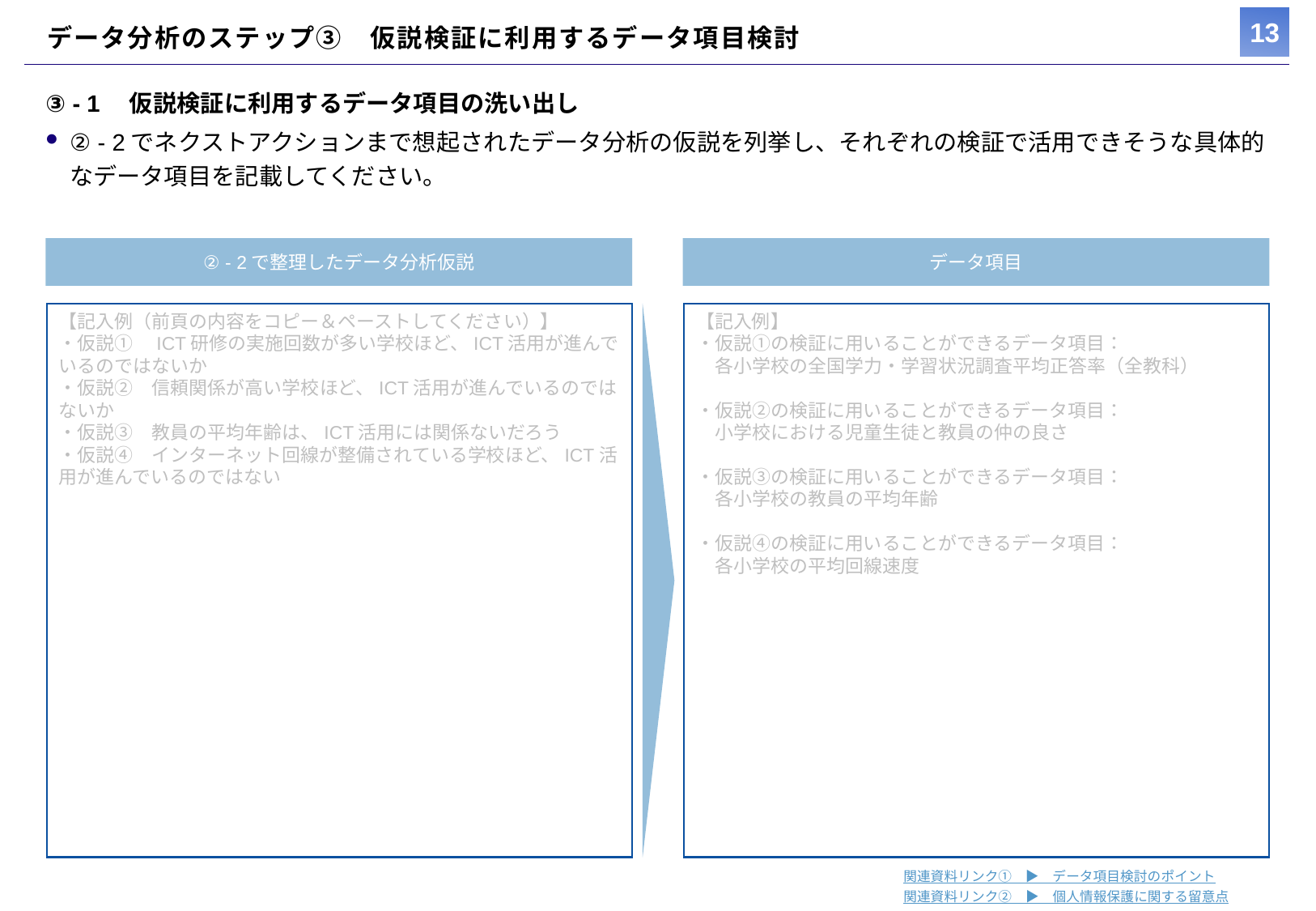

# データ分析のステップ③　仮説検証に利用するデータ項目検討
③ - 1　仮説検証に利用するデータ項目の洗い出し
② - 2でネクストアクションまで想起されたデータ分析の仮説を列挙し、それぞれの検証で活用できそうな具体的なデータ項目を記載してください。
② - 2で整理したデータ分析仮説
データ項目
【記入例（前頁の内容をコピー＆ペーストしてください）】
・仮説①　ICT研修の実施回数が多い学校ほど、ICT活用が進んでいるのではないか
・仮説②　信頼関係が高い学校ほど、ICT活用が進んでいるのではないか
・仮説③　教員の平均年齢は、ICT活用には関係ないだろう
・仮説④　インターネット回線が整備されている学校ほど、ICT活用が進んでいるのではない
【記入例】
・仮説①の検証に用いることができるデータ項目：
　各小学校の全国学力・学習状況調査平均正答率（全教科）

・仮説②の検証に用いることができるデータ項目：
　小学校における児童生徒と教員の仲の良さ

・仮説③の検証に用いることができるデータ項目：
　各小学校の教員の平均年齢

・仮説④の検証に用いることができるデータ項目：
　各小学校の平均回線速度

関連資料リンク①　▶　データ項目検討のポイント
関連資料リンク②　▶　個人情報保護に関する留意点